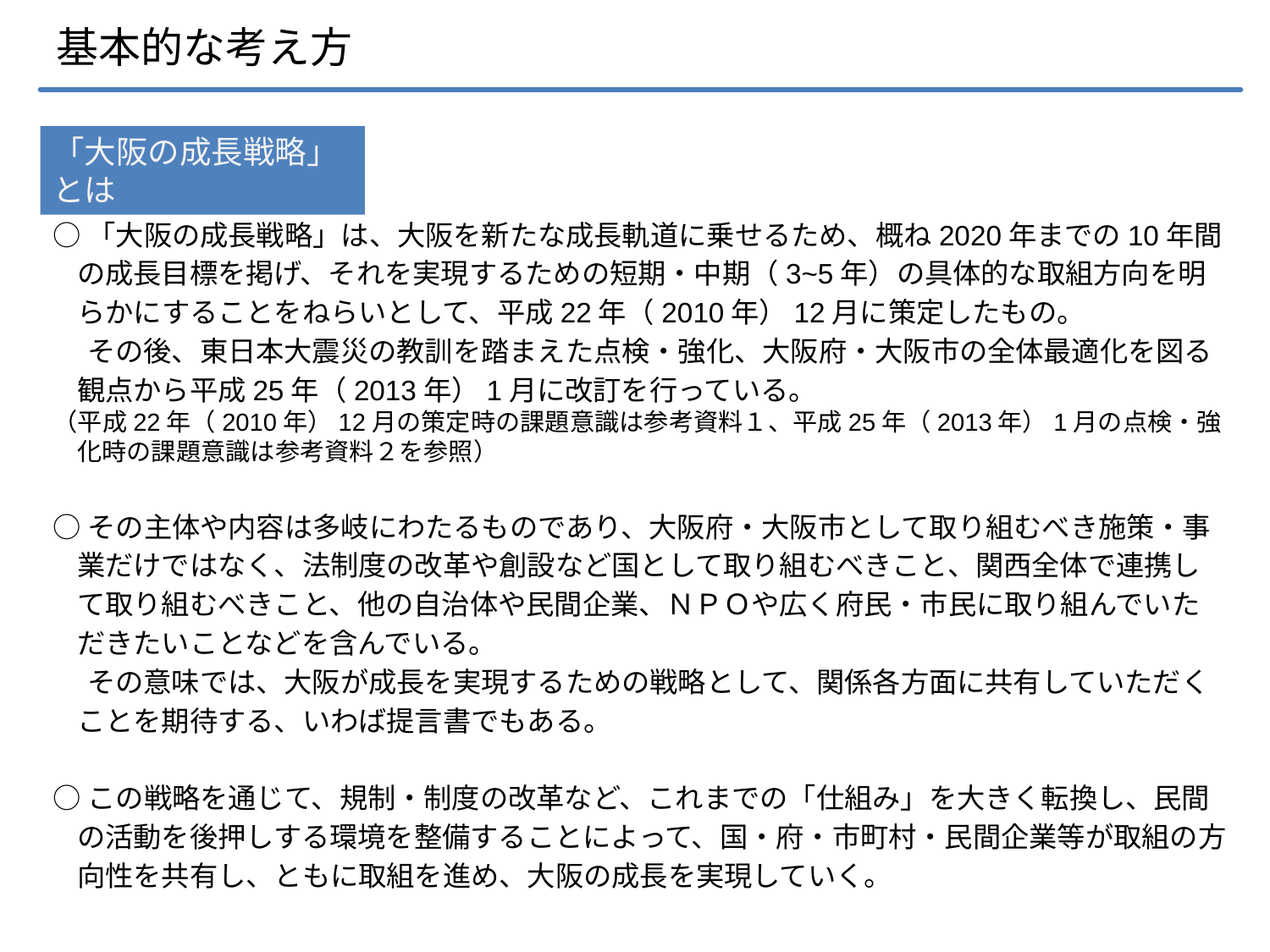

基本的な考え方
「大阪の成長戦略」とは
○「大阪の成長戦略」は、大阪を新たな成長軌道に乗せるため、概ね2020年までの10年間の成長目標を掲げ、それを実現するための短期・中期（3~5年）の具体的な取組方向を明らかにすることをねらいとして、平成22年（2010年）12月に策定したもの。
　 その後、東日本大震災の教訓を踏まえた点検・強化、大阪府・大阪市の全体最適化を図る観点から平成25年（2013年）1月に改訂を行っている。
（平成22年（2010年）12月の策定時の課題意識は参考資料１、平成25年（2013年）1月の点検・強化時の課題意識は参考資料２を参照）

○その主体や内容は多岐にわたるものであり、大阪府・大阪市として取り組むべき施策・事業だけではなく、法制度の改革や創設など国として取り組むべきこと、関西全体で連携して取り組むべきこと、他の自治体や民間企業、ＮＰＯや広く府民・市民に取り組んでいただきたいことなどを含んでいる。
　 その意味では、大阪が成長を実現するための戦略として、関係各方面に共有していただくことを期待する、いわば提言書でもある。

○この戦略を通じて、規制・制度の改革など、これまでの「仕組み」を大きく転換し、民間の活動を後押しする環境を整備することによって、国・府・市町村・民間企業等が取組の方向性を共有し、ともに取組を進め、大阪の成長を実現していく。